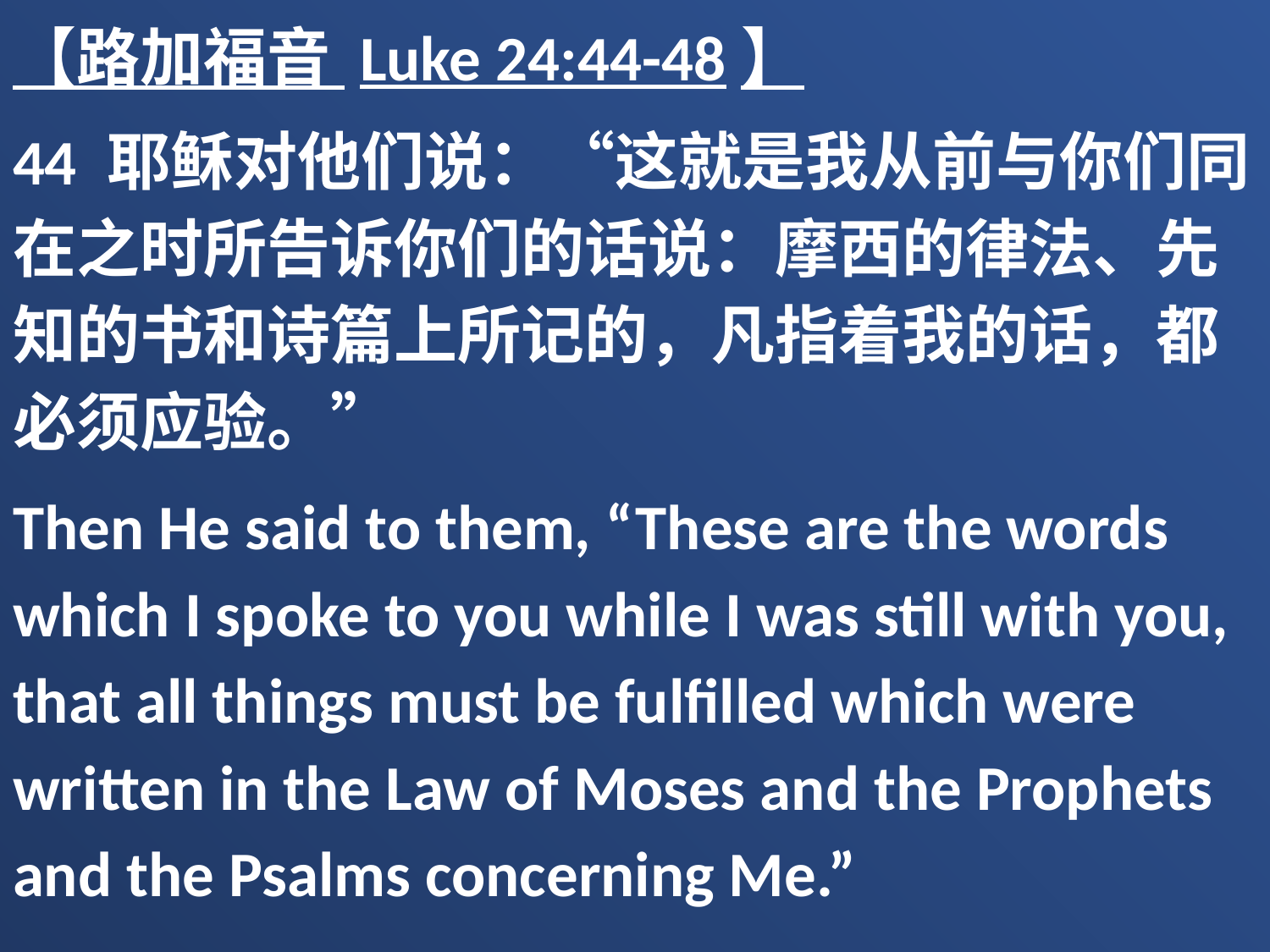

【路加福音 Luke 24:44-48】
44 耶稣对他们说：“这就是我从前与你们同在之时所告诉你们的话说：摩西的律法、先知的书和诗篇上所记的，凡指着我的话，都必须应验。”
Then He said to them, “These are the words which I spoke to you while I was still with you, that all things must be fulfilled which were written in the Law of Moses and the Prophets and the Psalms concerning Me.”